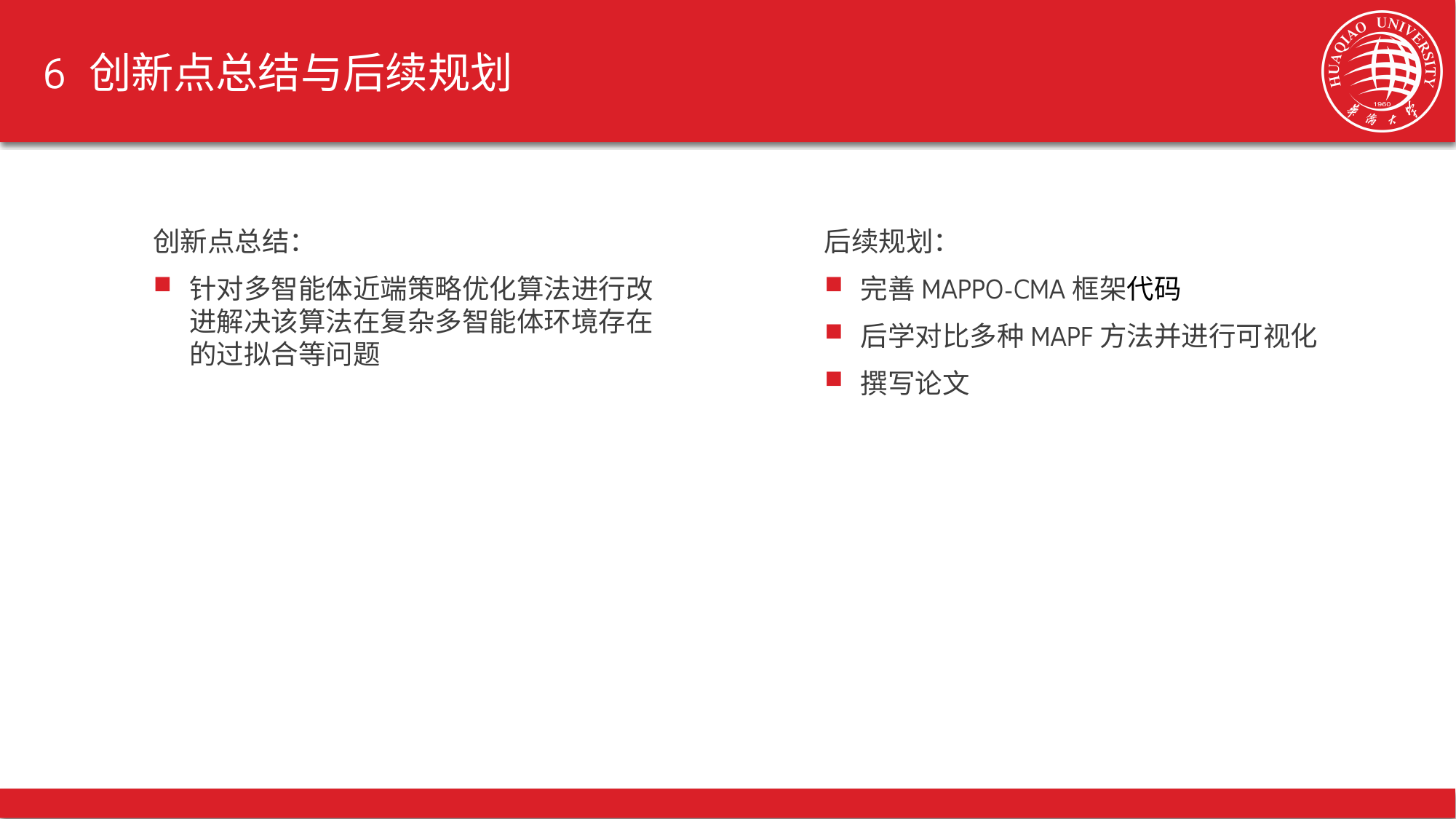

# 6 创新点总结与后续规划
创新点总结：
针对多智能体近端策略优化算法进行改进解决该算法在复杂多智能体环境存在的过拟合等问题
后续规划：
完善MAPPO-CMA框架代码
后学对比多种MAPF方法并进行可视化
撰写论文